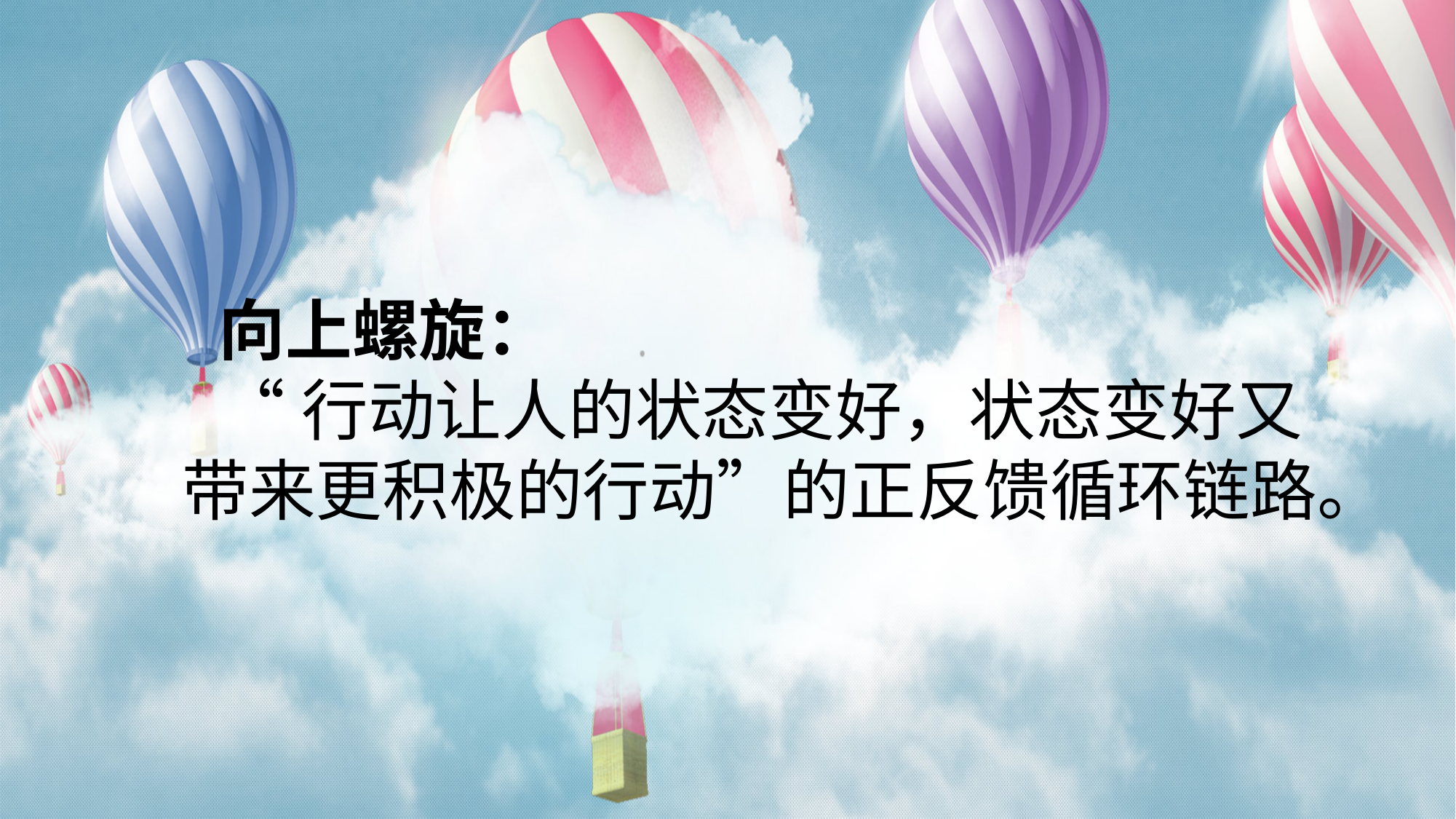

向上螺旋：
“行动让人的状态变好，状态变好又带来更积极的行动”的正反馈循环链路。